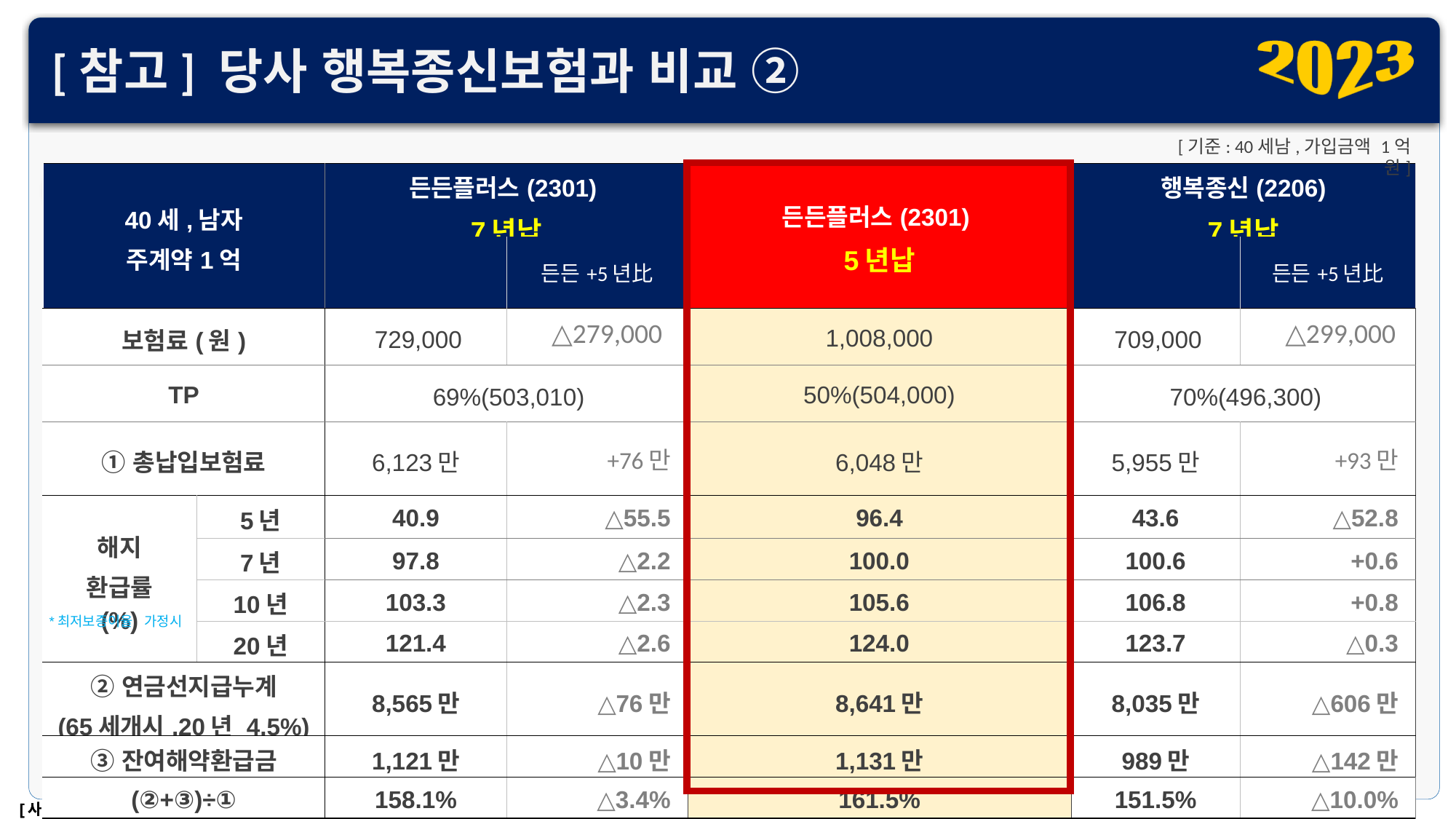

[참고] 당사 행복종신보험과 비교 ②
[기준: 40세남,가입금액 1억원]

| 40세,남자 주계약1억 |  | 든든플러스(2301) 7년납 |  | 든든플러스(2301) 5년납 | 행복종신(2206) 7년납 |  |
| --- | --- | --- | --- | --- | --- | --- |
|  |  |  | 든든+5년比 |  |  | 든든+5년比 |
| 보험료(원) |  | 729,000 | △279,000 | 1,008,000 | 709,000 | △299,000 |
| TP |  | 69%(503,010) |  | 50%(504,000) | 70%(496,300) |  |
| ①총납입보험료 |  | 6,123만 | +76만 | 6,048만 | 5,955만 | +93만 |
| 해지 환급률 (%) | 5년 | 40.9 | △55.5 | 96.4 | 43.6 | △52.8 |
|  | 7년 | 97.8 | △2.2 | 100.0 | 100.6 | +0.6 |
|  | 10년 | 103.3 | △2.3 | 105.6 | 106.8 | +0.8 |
|  | 20년 | 121.4 | △2.6 | 124.0 | 123.7 | △0.3 |
| ②연금선지급누계 (65세개시,20년 4.5%) |  | 8,565만 | △76만 | 8,641만 | 8,035만 | △606만 |
| ③잔여해약환급금 |  | 1,121만 | △10만 | 1,131만 | 989만 | △142만 |
| (②+③)÷① |  | 158.1% | △3.4% | 161.5% | 151.5% | △10.0% |
*최저보증이율   가정시